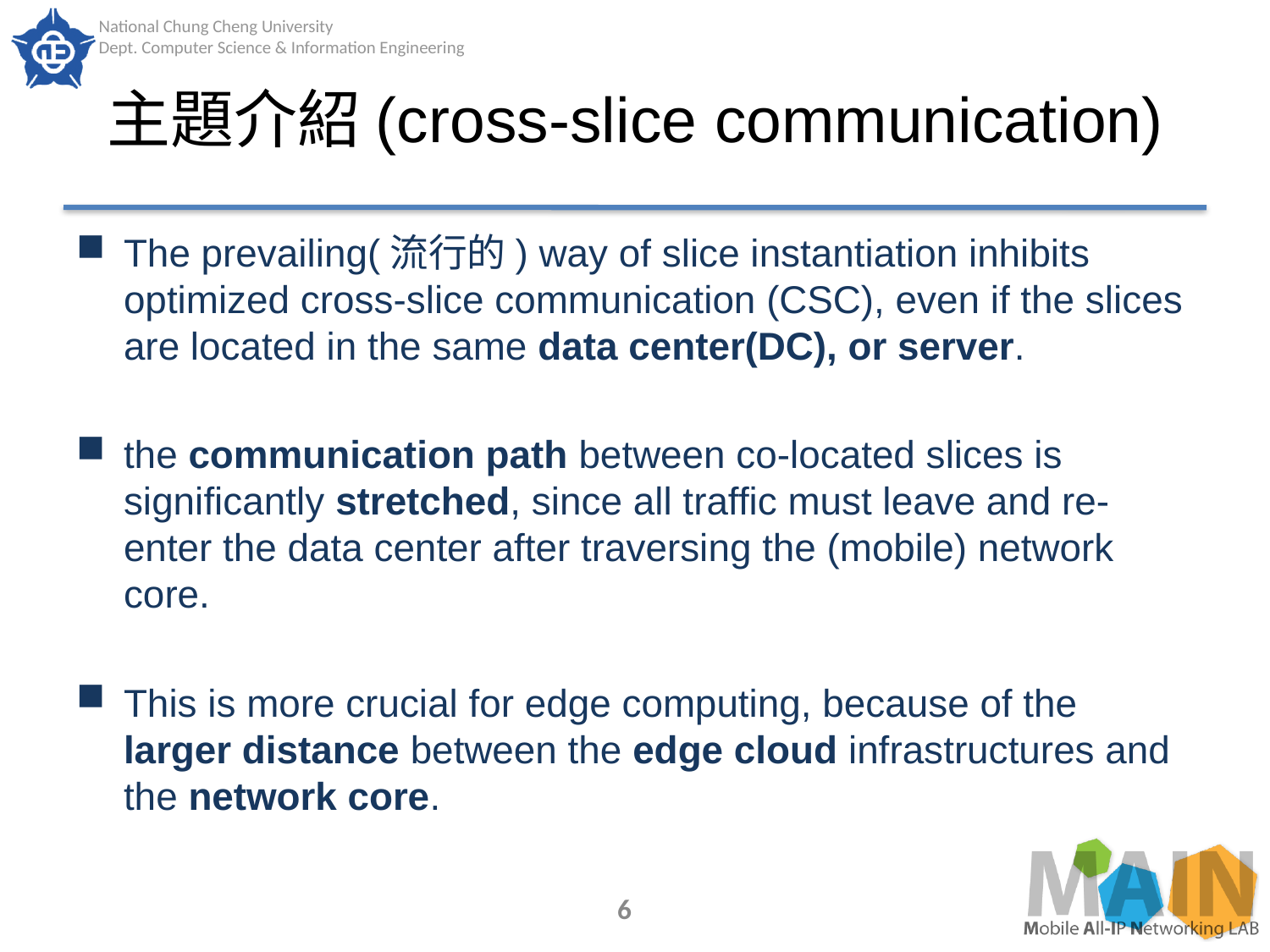

# 主題介紹(cross-slice communication)
The prevailing(流行的) way of slice instantiation inhibits optimized cross-slice communication (CSC), even if the slices are located in the same data center(DC), or server.

the communication path between co-located slices is significantly stretched, since all traffic must leave and re-enter the data center after traversing the (mobile) network core.

This is more crucial for edge computing, because of the larger distance between the edge cloud infrastructures and the network core.
6